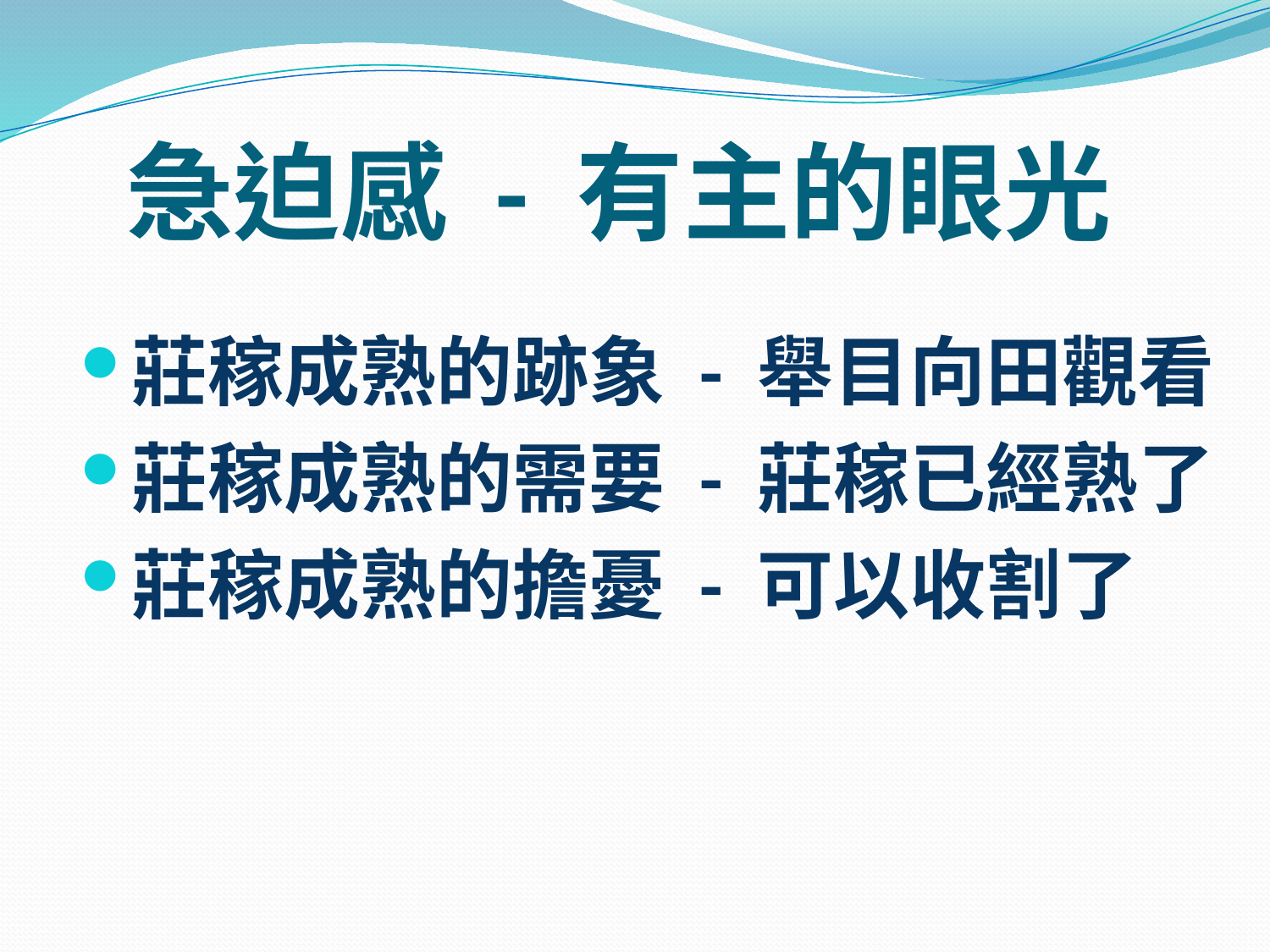

# 急迫感 - 有主的眼光
莊稼成熟的跡象 - 舉目向田觀看
莊稼成熟的需要 - 莊稼已經熟了
莊稼成熟的擔憂 - 可以收割了